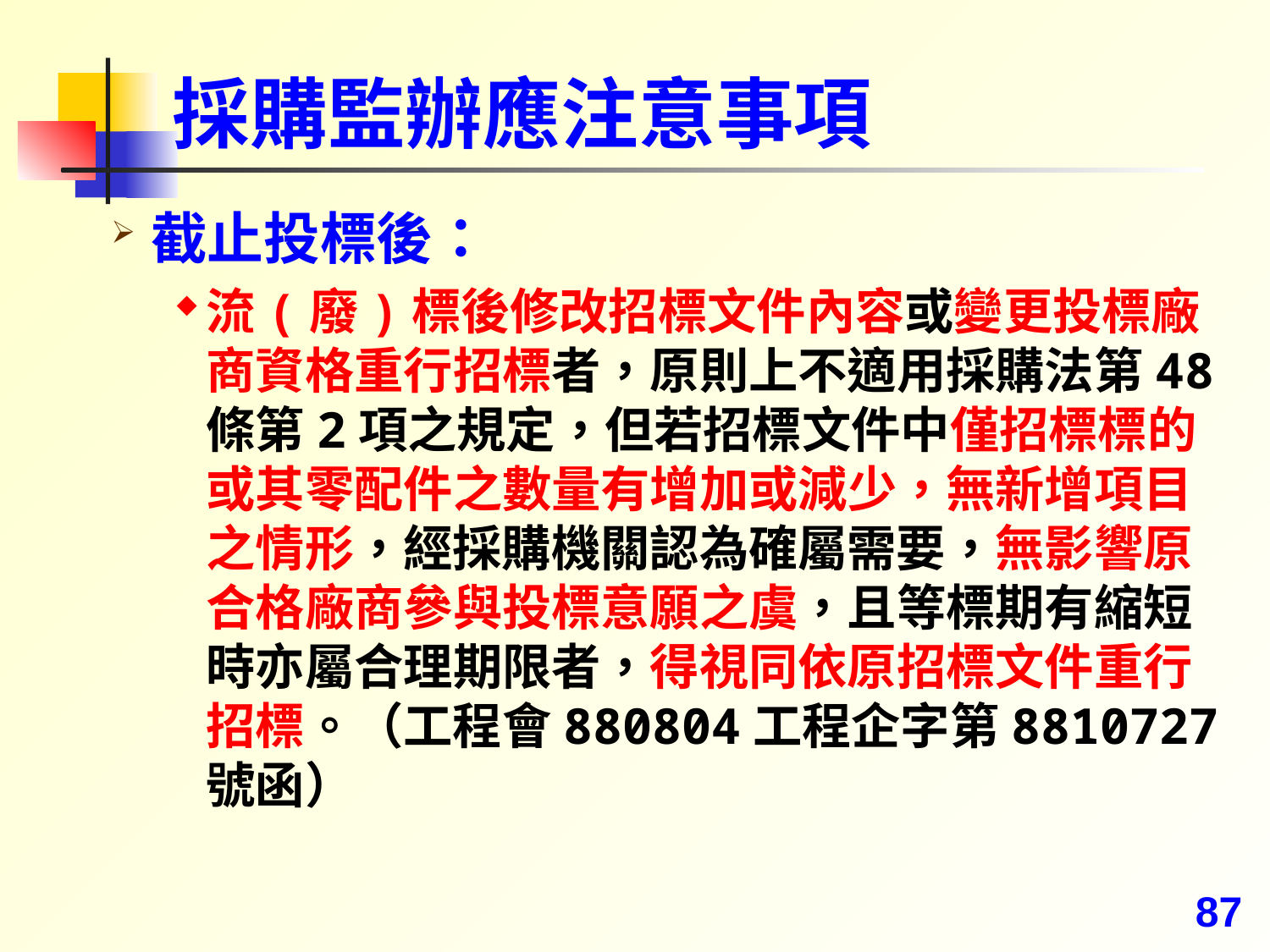

# 採購監辦應注意事項
截止投標後：
流(廢)標後修改招標文件內容或變更投標廠商資格重行招標者，原則上不適用採購法第48條第2項之規定，但若招標文件中僅招標標的或其零配件之數量有增加或減少，無新增項目之情形，經採購機關認為確屬需要，無影響原合格廠商參與投標意願之虞，且等標期有縮短時亦屬合理期限者，得視同依原招標文件重行招標。（工程會880804工程企字第8810727號函）
87